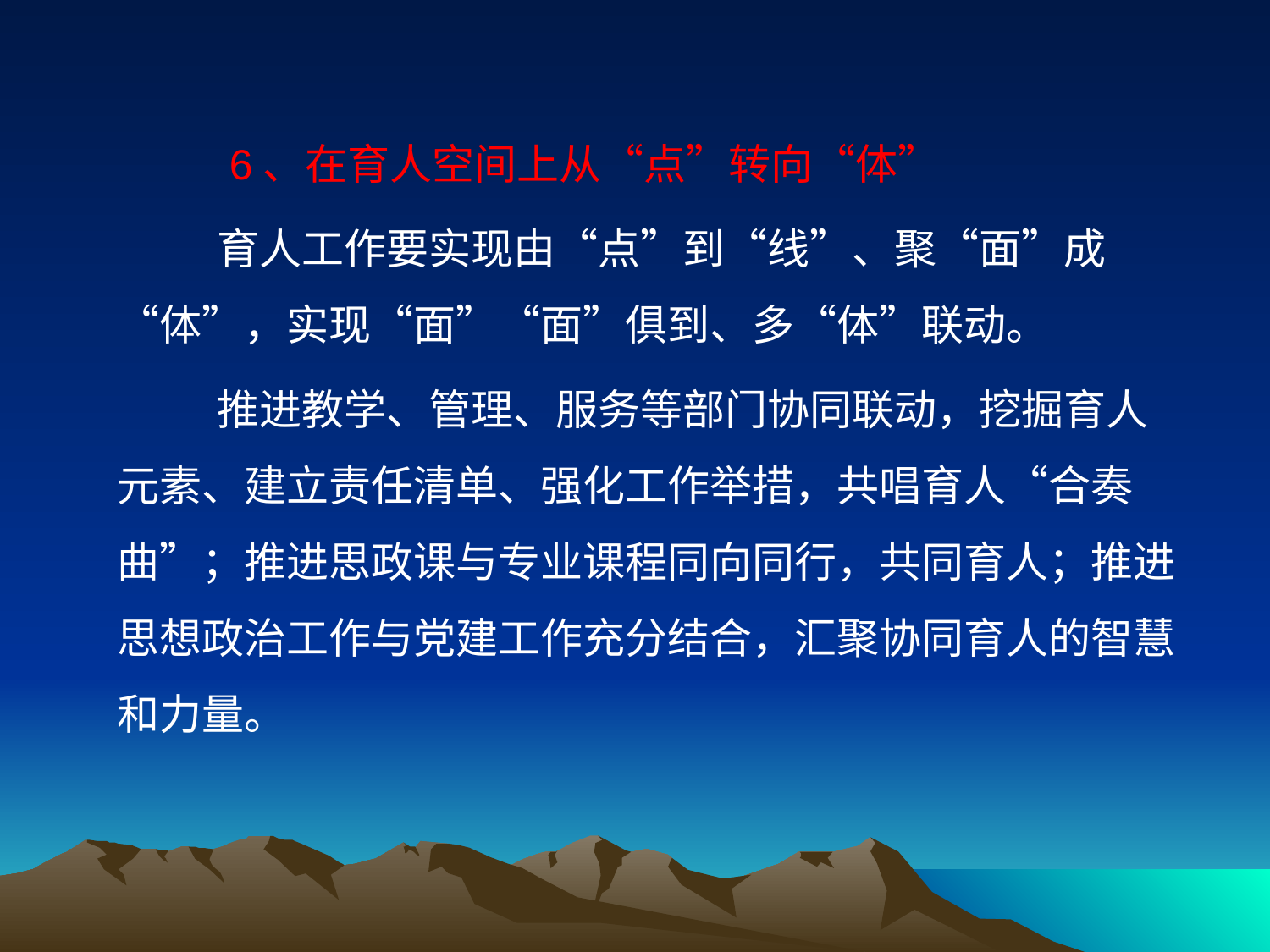

6、在育人空间上从“点”转向“体”
育人工作要实现由“点”到“线”、聚“面”成“体”，实现“面”“面”俱到、多“体”联动。
推进教学、管理、服务等部门协同联动，挖掘育人元素、建立责任清单、强化工作举措，共唱育人“合奏曲”；推进思政课与专业课程同向同行，共同育人；推进思想政治工作与党建工作充分结合，汇聚协同育人的智慧和力量。